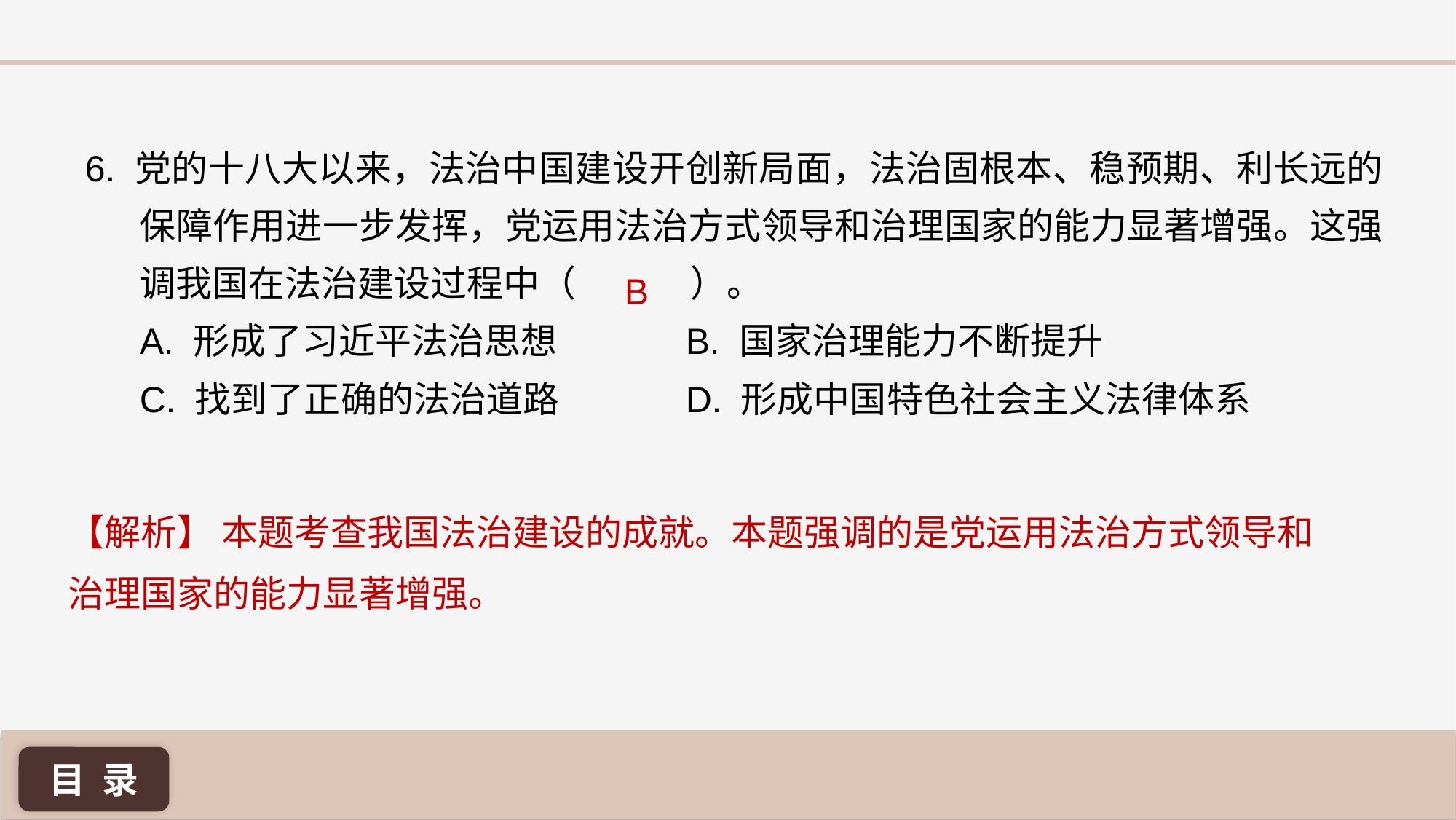

6. 党的十八大以来，法治中国建设开创新局面，法治固根本、稳预期、利长远的保障作用进一步发挥，党运用法治方式领导和治理国家的能力显著增强。这强调我国在法治建设过程中（              ）。
A. 形成了习近平法治思想 		B. 国家治理能力不断提升
C. 找到了正确的法治道路 		D. 形成中国特色社会主义法律体系
B
【解析】 本题考查我国法治建设的成就。本题强调的是党运用法治方式领导和治理国家的能力显著增强。